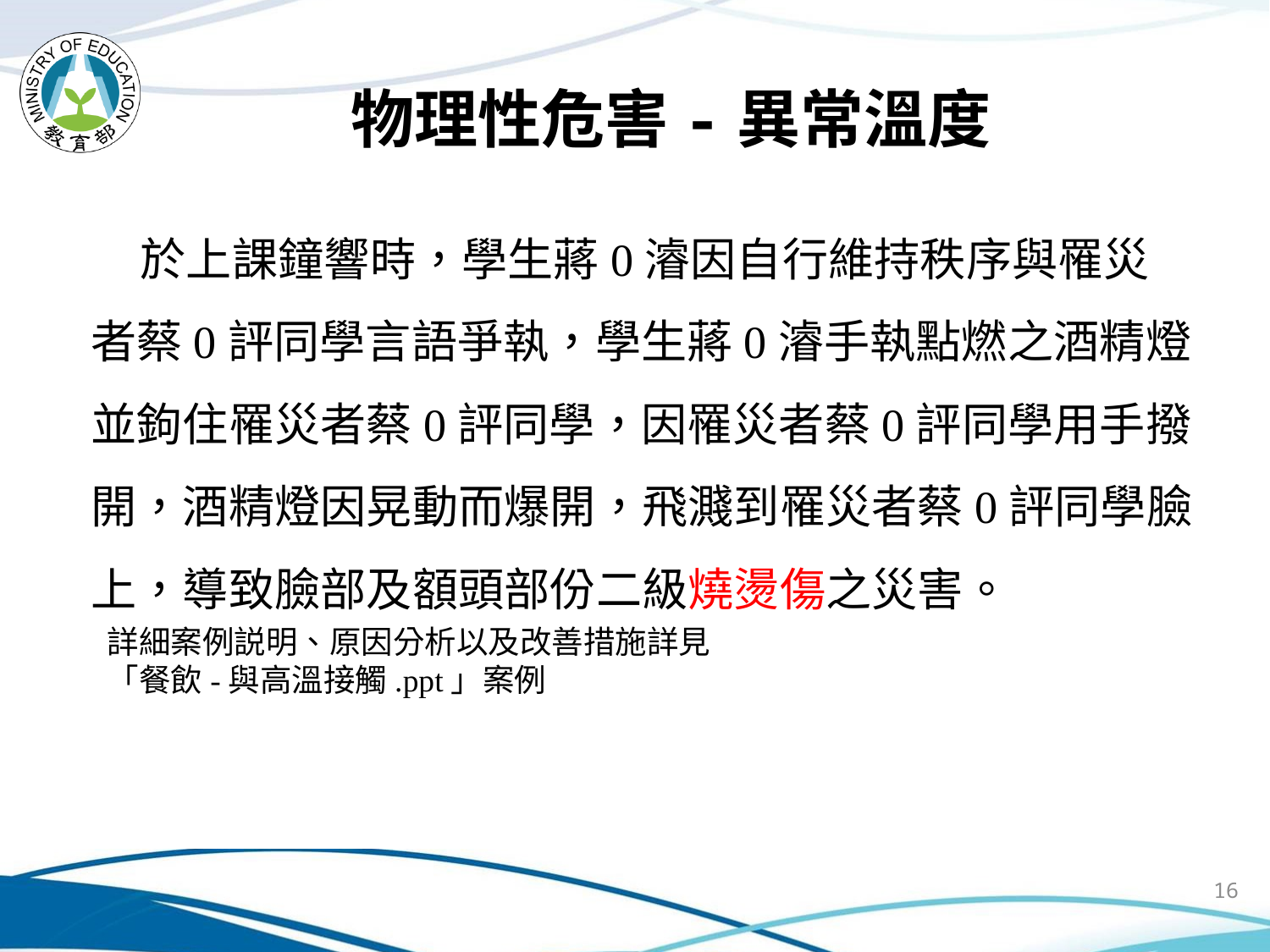

# 物理性危害-異常溫度
於上課鐘響時，學生蔣0濬因自行維持秩序與罹災者蔡0評同學言語爭執，學生蔣0濬手執點燃之酒精燈並鉤住罹災者蔡0評同學，因罹災者蔡0評同學用手撥開，酒精燈因晃動而爆開，飛濺到罹災者蔡0評同學臉上，導致臉部及額頭部份二級燒燙傷之災害。

詳細案例説明、原因分析以及改善措施詳見「餐飲-與高溫接觸.ppt」案例
16